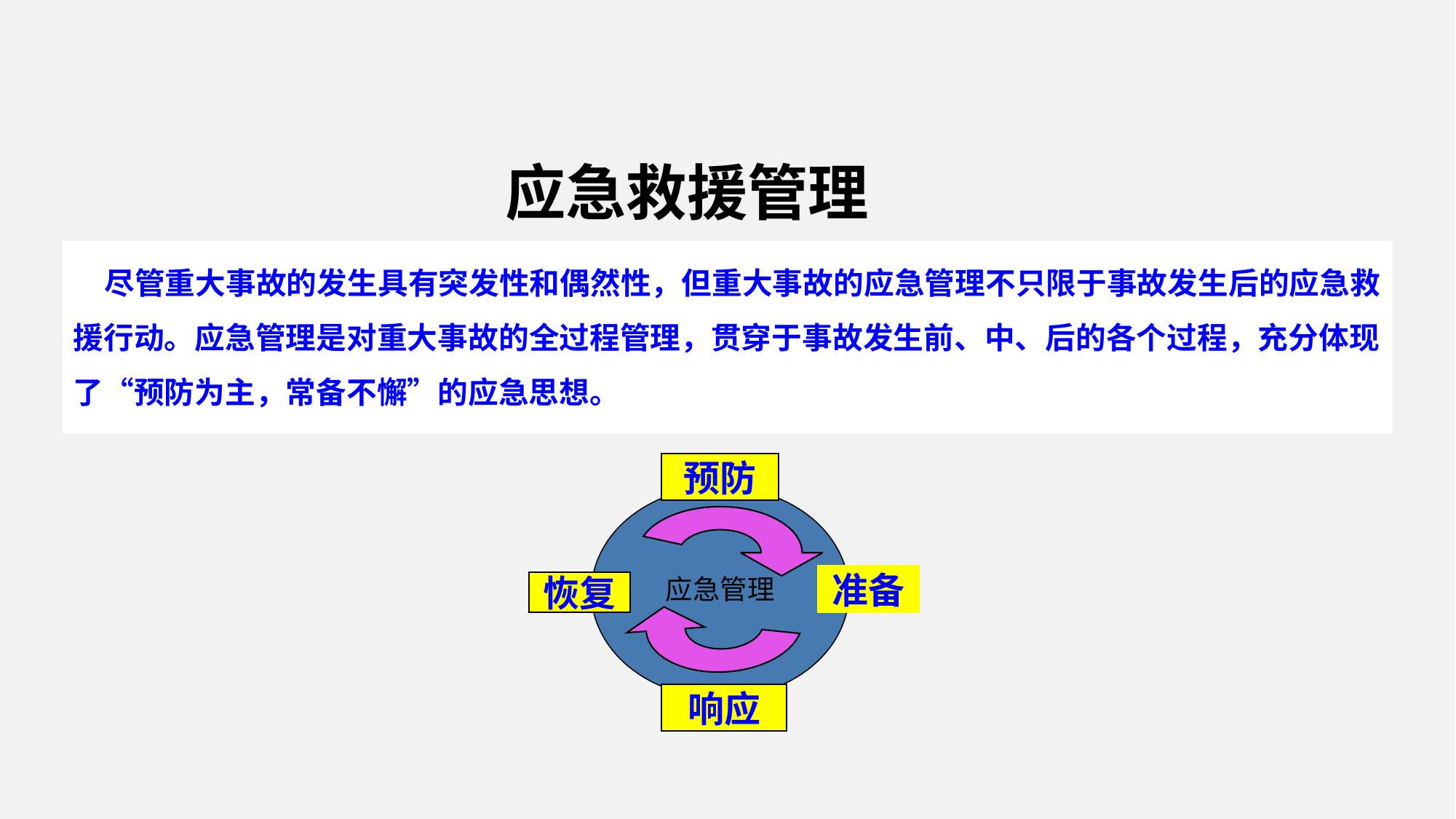

应急救援管理
    尽管重大事故的发生具有突发性和偶然性，但重大事故的应急管理不只限于事故发生后的应急救援行动。应急管理是对重大事故的全过程管理，贯穿于事故发生前、中、后的各个过程，充分体现了“预防为主，常备不懈”的应急思想。
预防

准备
恢复

响应
应急管理